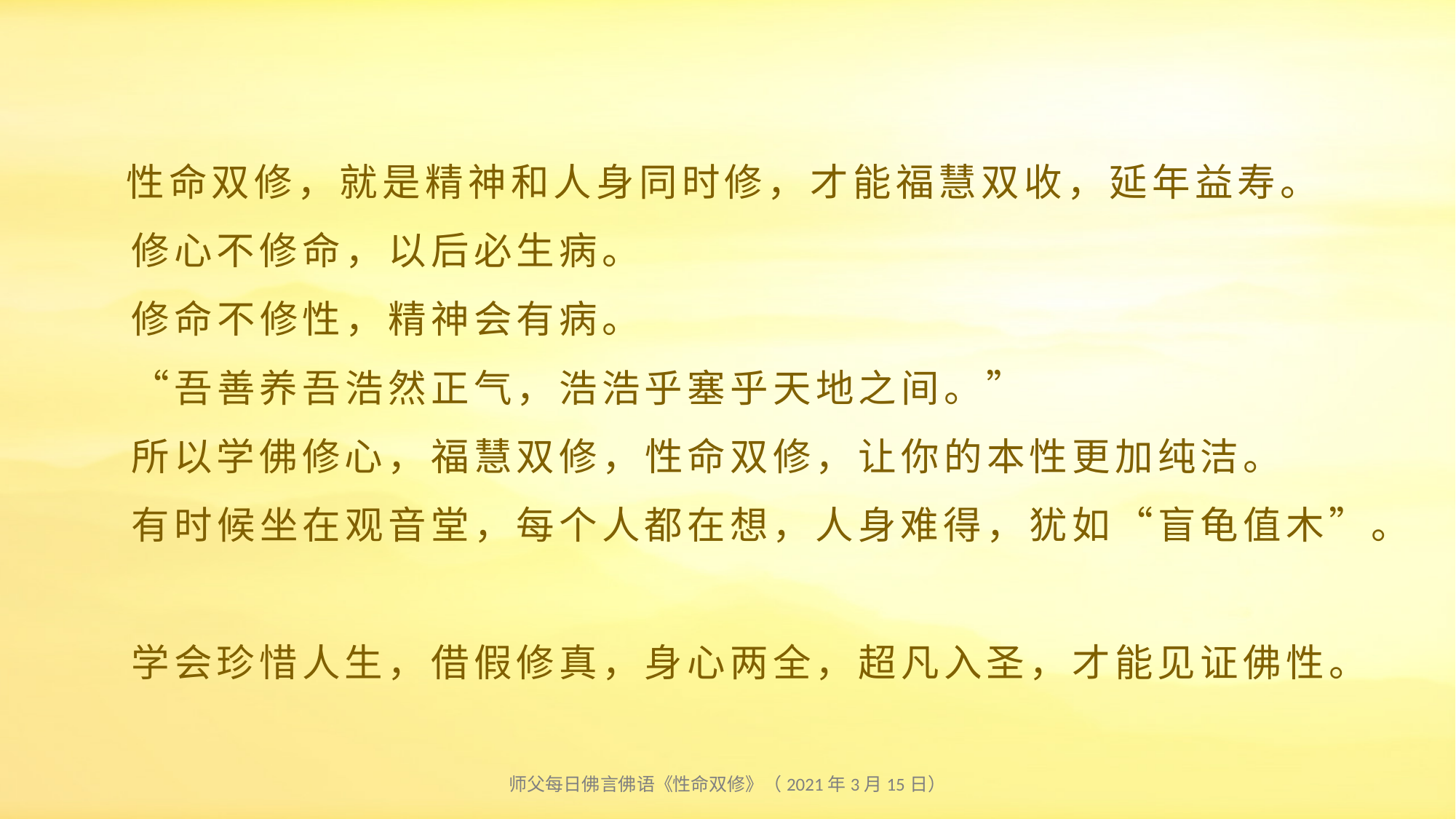

# 性命双修，就是精神和人身同时修，才能福慧双收，延年益寿。 修心不修命，以后必生病。 修命不修性，精神会有病。 “吾善养吾浩然正气，浩浩乎塞乎天地之间。” 所以学佛修心，福慧双修，性命双修，让你的本性更加纯洁。 有时候坐在观音堂，每个人都在想，人身难得，犹如“盲龟值木”。 学会珍惜人生，借假修真，身心两全，超凡入圣，才能见证佛性。
师父每日佛言佛语《性命双修》（2021年3月15日）